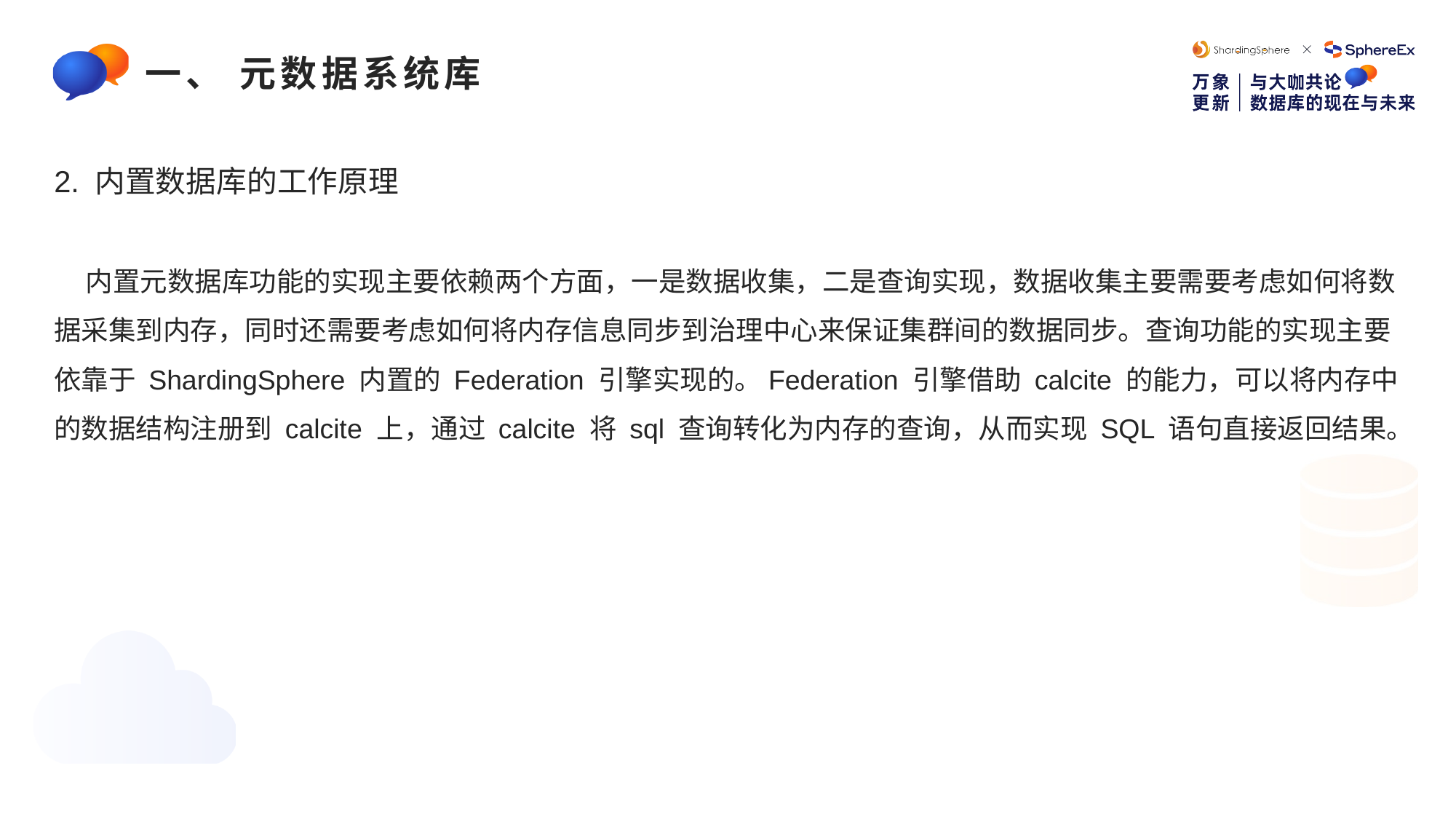

e7d195523061f1c0c2b73831c94a3edc981f60e396d3e182073EE1468018468A7F192AE5E5CD515B6C3125F8AF6E4EE646174E8CF0B46FD19828DCE8CDA3B3A044A74F0E769C5FA8CB87AB6FC303C8BA3785FAC64AF5424764E128FECAE4CC727650C04623638EBB0E38E204334561D5C6A1F0CAD760F6FBB7D9E209A4CCD06739B0CBDF42479AA5F56606813F7B2771
一、 元数据系统库
2. 内置数据库的工作原理

    内置元数据库功能的实现主要依赖两个方面，一是数据收集，二是查询实现，数据收集主要需要考虑如何将数据采集到内存，同时还需要考虑如何将内存信息同步到治理中心来保证集群间的数据同步。查询功能的实现主要依靠于 ShardingSphere 内置的 Federation 引擎实现的。Federation 引擎借助 calcite 的能力，可以将内存中的数据结构注册到 calcite 上，通过 calcite 将 sql 查询转化为内存的查询，从而实现 SQL 语句直接返回结果。